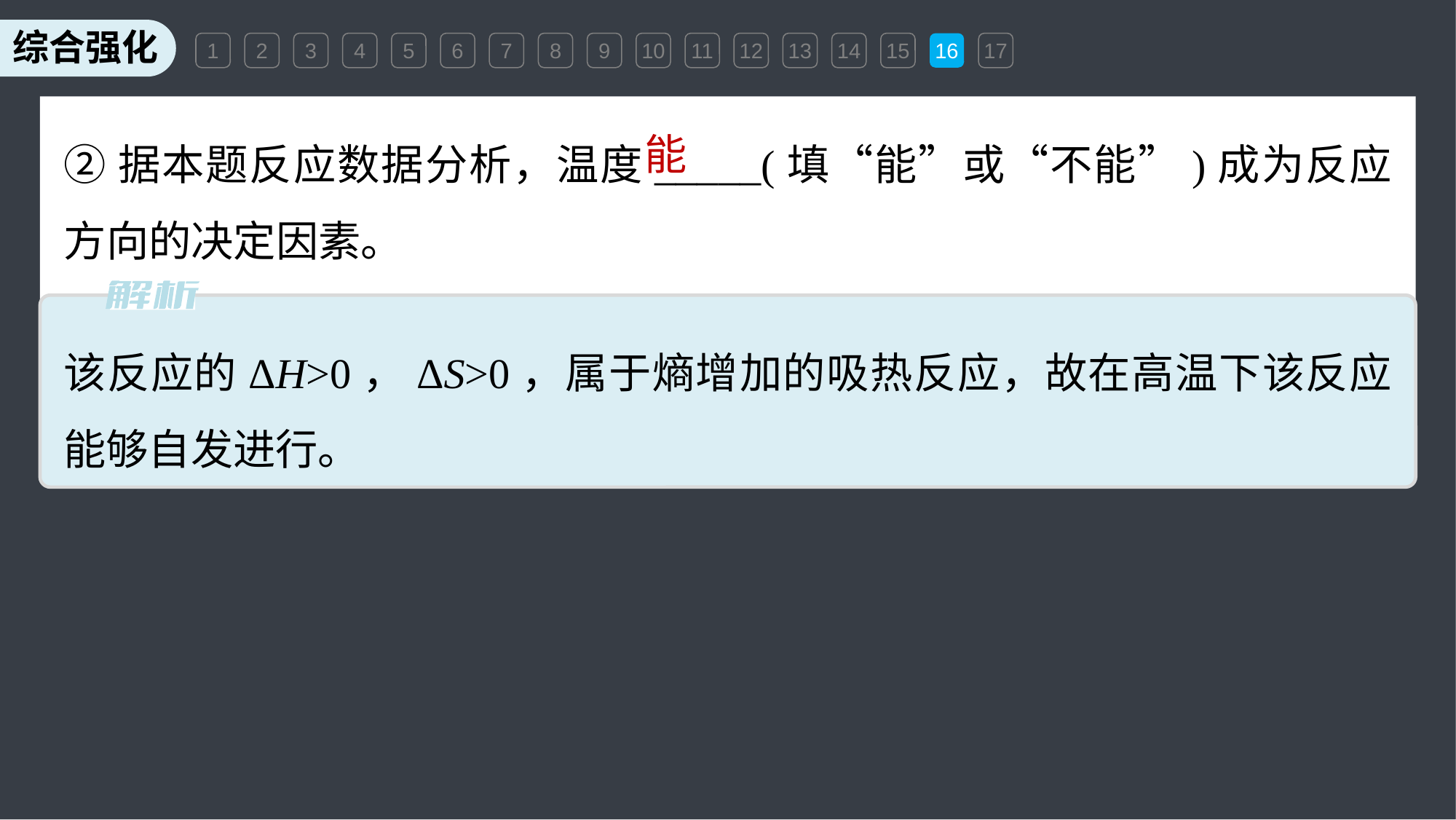

1
2
3
4
5
6
7
8
9
10
11
12
13
14
15
16
17
②据本题反应数据分析，温度_____(填“能”或“不能”)成为反应方向的决定因素。
能

该反应的ΔH>0，ΔS>0，属于熵增加的吸热反应，故在高温下该反应能够自发进行。